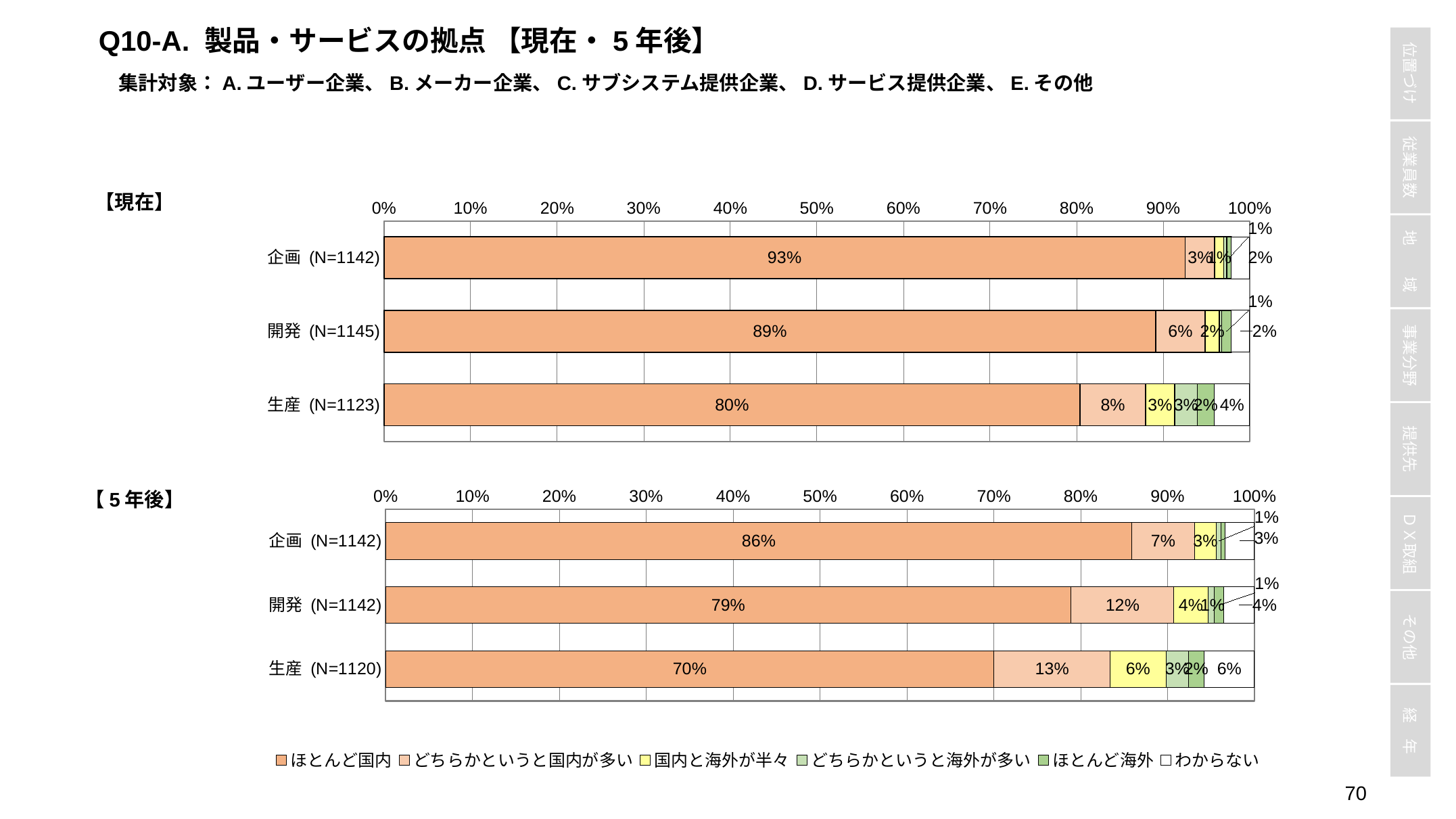

Q10-A. 製品・サービスの拠点 【現在・5年後】
集計対象：A.ユーザー企業、B.メーカー企業、C.サブシステム提供企業、D.サービス提供企業、E.その他

### Chart

| Category | ほとんど国内 | どちらかというと国内が多い | 国内と海外が半々 | どちらかというと海外が多い | ほとんど海外 | わからない |
|---|---|---|---|---|---|---|
| 企画 (N=1142) | 0.925569176882662 | 0.03415061295971979 | 0.010507880910683012 | 0.0035026269702276708 | 0.005253940455341506 | 0.021015761821366025 |
| 開発 (N=1145) | 0.891703056768559 | 0.056768558951965066 | 0.016593886462882096 | 0.0026200873362445414 | 0.011353711790393014 | 0.02096069868995633 |
| 生産 (N=1123) | 0.8040961709706145 | 0.07569011576135352 | 0.03383793410507569 | 0.025823686553873553 | 0.019590382902938557 | 0.04096170970614425 |
【現在】

### Chart

| Category | ほとんど国内 | どちらかというと国内が多い | 国内と海外が半々 | どちらかというと海外が多い | ほとんど海外 | わからない |
|---|---|---|---|---|---|---|
| 企画 (N=1142) | 0.8590192644483362 | 0.07180385288966724 | 0.025394045534150613 | 0.005253940455341506 | 0.0043782837127845885 | 0.03415061295971979 |
| 開発 (N=1142) | 0.7889667250437828 | 0.11821366024518389 | 0.03940455341506129 | 0.0070052539404553416 | 0.01138353765323993 | 0.03502626970227671 |
| 生産 (N=1120) | 0.7 | 0.13392857142857142 | 0.06428571428571428 | 0.025892857142857145 | 0.017857142857142856 | 0.05803571428571429 |
【5年後】
70